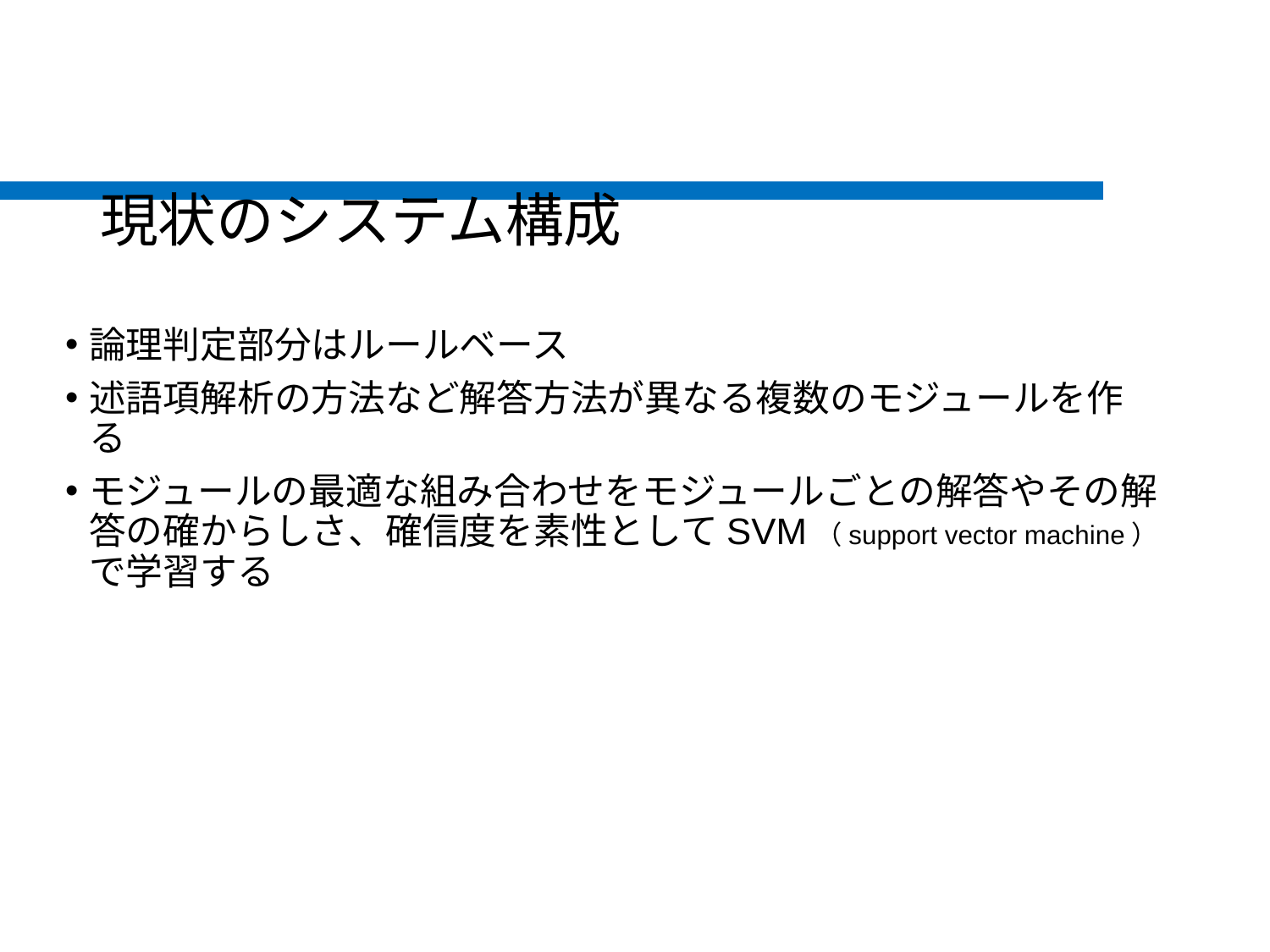

# 現状のシステム構成
論理判定部分はルールベース
述語項解析の方法など解答方法が異なる複数のモジュールを作る
モジュールの最適な組み合わせをモジュールごとの解答やその解答の確からしさ、確信度を素性としてSVM（support vector machine）で学習する